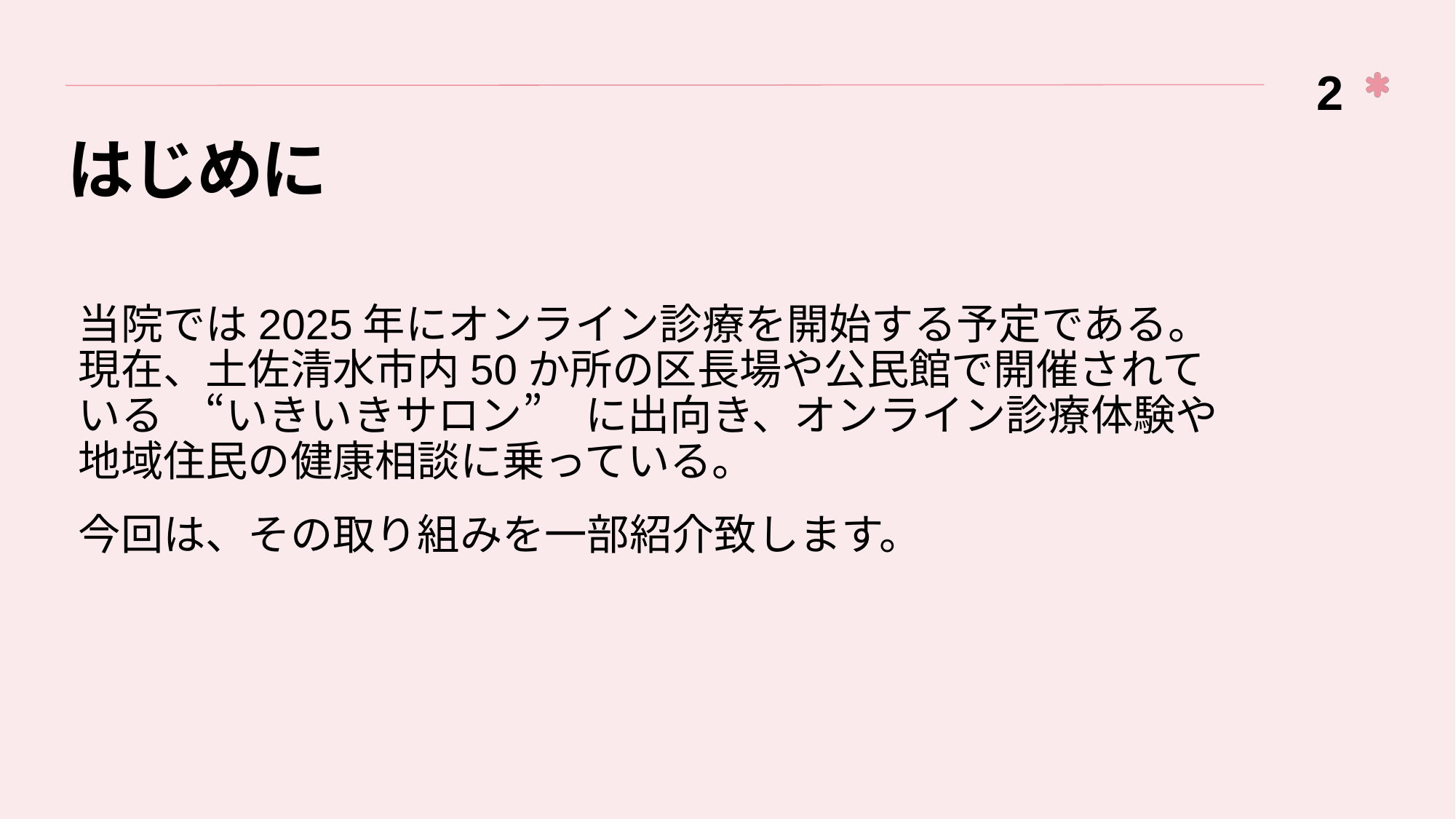

2
# はじめに
当院では2025年にオンライン診療を開始する予定である。現在、土佐清水市内50か所の区長場や公民館で開催されている　“いきいきサロン”　に出向き、オンライン診療体験や地域住民の健康相談に乗っている。
今回は、その取り組みを一部紹介致します。